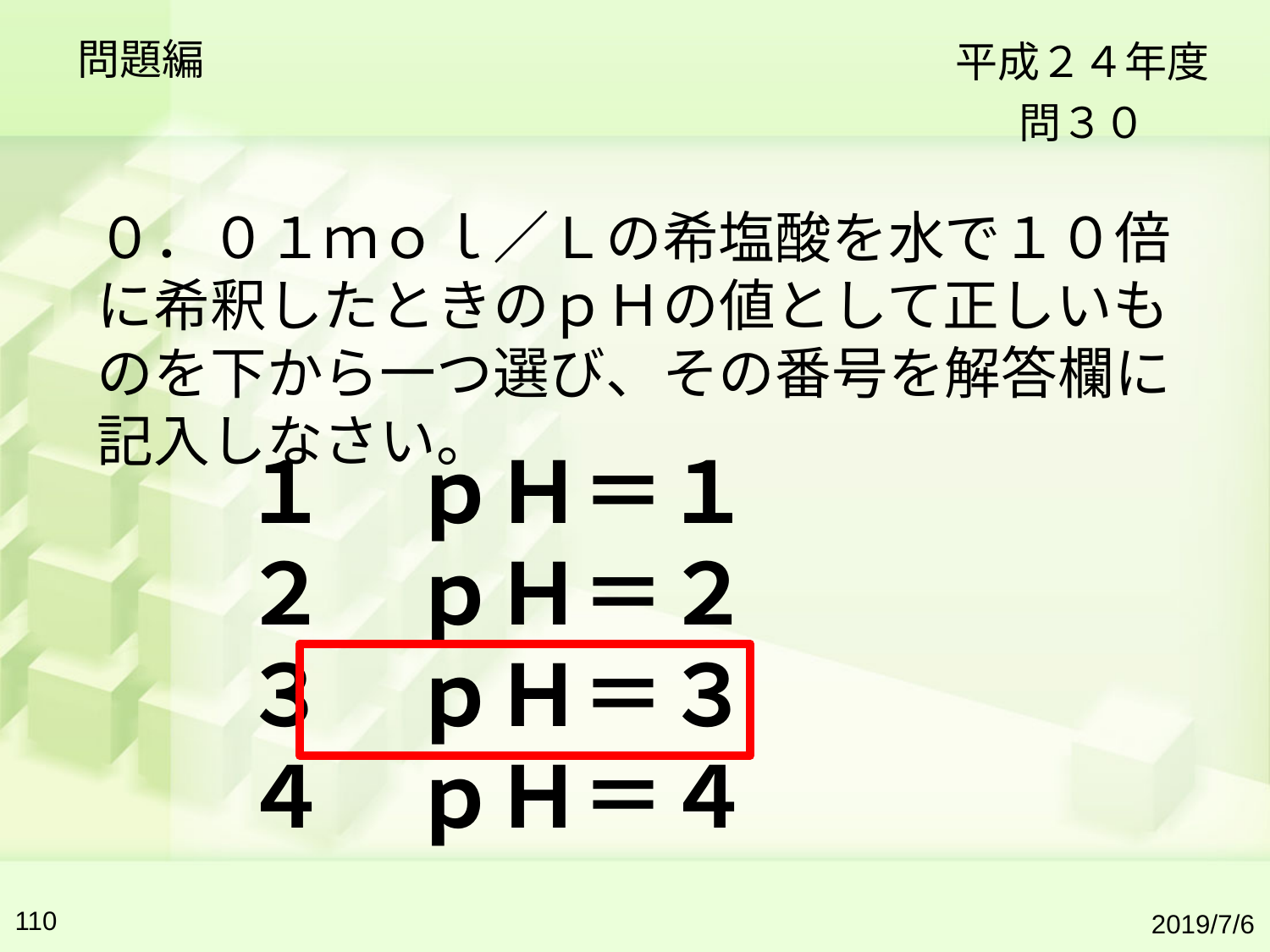

問題編
平成２４年度
問３０
０．０１ｍｏｌ／Ｌの希塩酸を水で１０倍に希釈したときのｐＨの値として正しいものを下から一つ選び、その番号を解答欄に記入しなさい。
１　ｐＨ＝１
２　ｐＨ＝２
３　ｐＨ＝３
４　ｐＨ＝４

110
2019/7/6